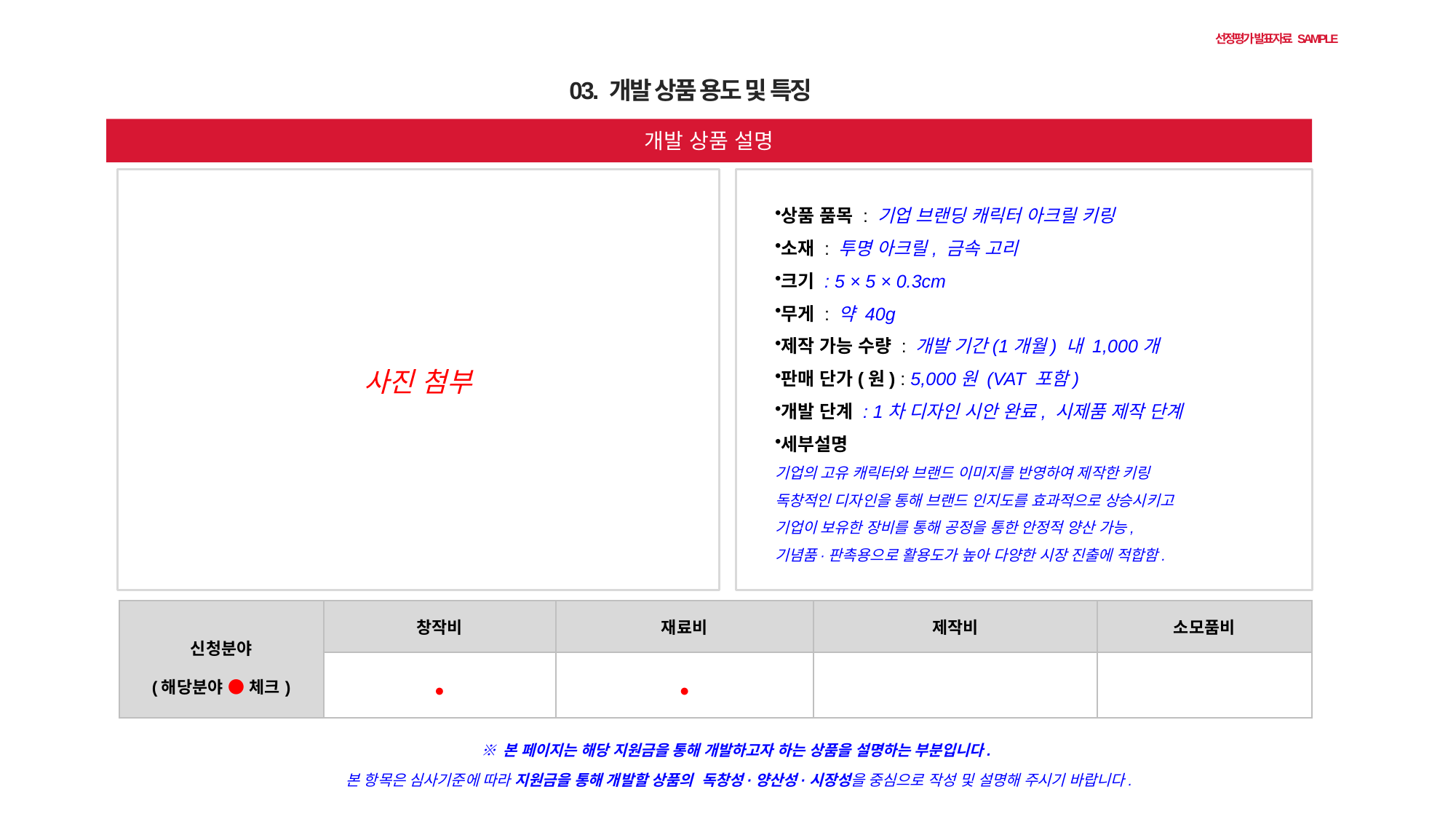

선정평가 발표자료 SAMPLE
03. 개발 상품 용도 및 특징
개발 상품 설명

상품 품목 : 기업 브랜딩 캐릭터 아크릴 키링
소재 : 투명 아크릴, 금속 고리
크기 : 5 × 5 × 0.3cm
무게 : 약 40g
제작 가능 수량 : 개발 기간(1개월) 내 1,000개
판매 단가(원) : 5,000원 (VAT 포함)
개발 단계 : 1차 디자인 시안 완료, 시제품 제작 단계
세부설명
기업의 고유 캐릭터와 브랜드 이미지를 반영하여 제작한 키링
독창적인 디자인을 통해 브랜드 인지도를 효과적으로 상승시키고
기업이 보유한 장비를 통해 공정을 통한 안정적 양산 가능,
기념품·판촉용으로 활용도가 높아 다양한 시장 진출에 적합함.

사진 첨부
| 신청분야 (해당분야 ● 체크) | 창작비 | 재료비 | 제작비 | 소모품비 |
| --- | --- | --- | --- | --- |
|  | ● | ● |  |  |
※ 본 페이지는 해당 지원금을 통해 개발하고자 하는 상품을 설명하는 부분입니다.
본 항목은 심사기준에 따라 지원금을 통해 개발할 상품의  독창성·양산성·시장성을 중심으로 작성 및 설명해 주시기 바랍니다.